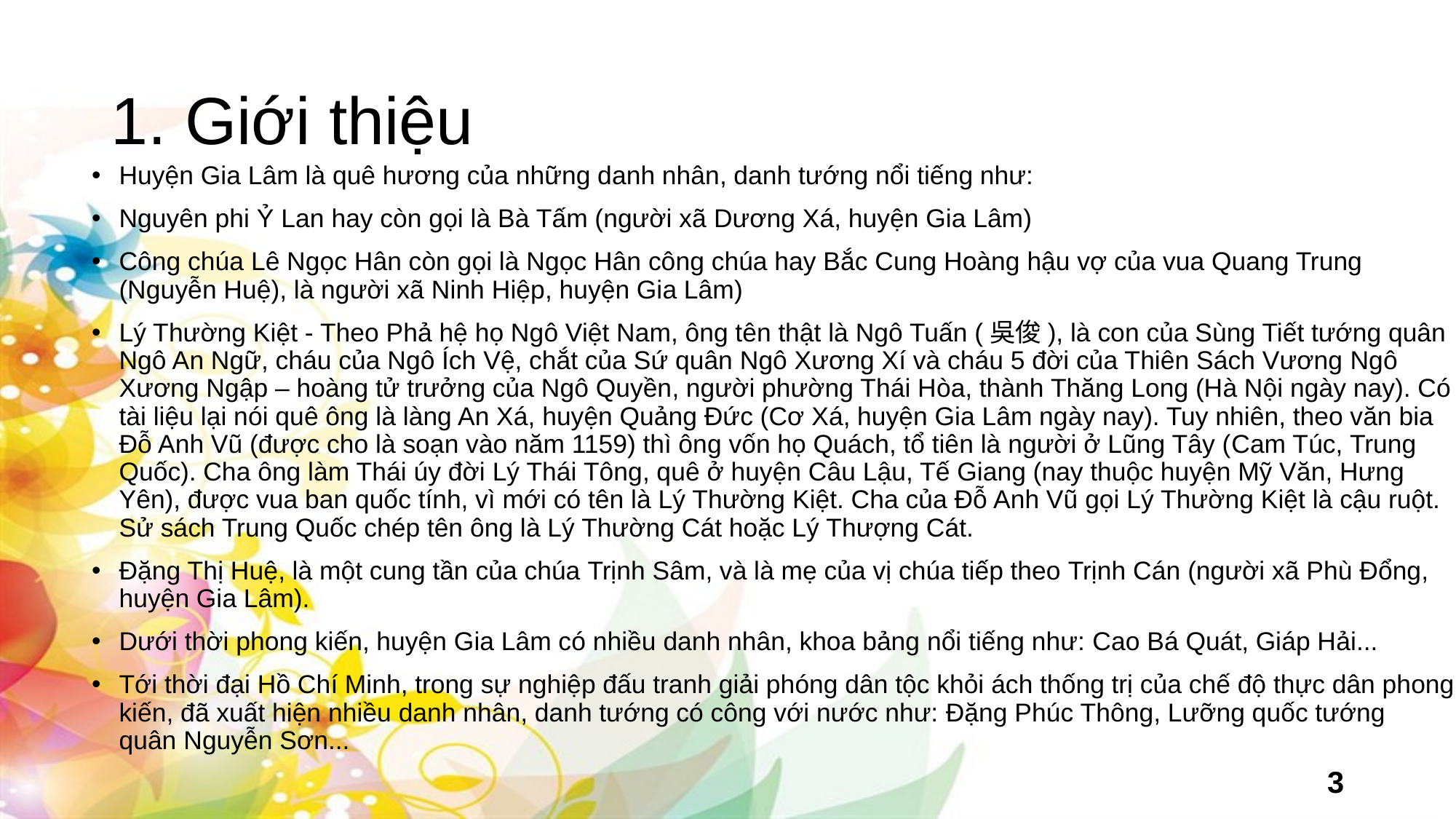

# 1. Giới thiệu
Huyện Gia Lâm là quê hương của những danh nhân, danh tướng nổi tiếng như:
Nguyên phi Ỷ Lan hay còn gọi là Bà Tấm (người xã Dương Xá, huyện Gia Lâm)
Công chúa Lê Ngọc Hân còn gọi là Ngọc Hân công chúa hay Bắc Cung Hoàng hậu vợ của vua Quang Trung (Nguyễn Huệ), là người xã Ninh Hiệp, huyện Gia Lâm)
Lý Thường Kiệt - Theo Phả hệ họ Ngô Việt Nam, ông tên thật là Ngô Tuấn (吳俊), là con của Sùng Tiết tướng quân Ngô An Ngữ, cháu của Ngô Ích Vệ, chắt của Sứ quân Ngô Xương Xí và cháu 5 đời của Thiên Sách Vương Ngô Xương Ngập – hoàng tử trưởng của Ngô Quyền, người phường Thái Hòa, thành Thăng Long (Hà Nội ngày nay). Có tài liệu lại nói quê ông là làng An Xá, huyện Quảng Đức (Cơ Xá, huyện Gia Lâm ngày nay). Tuy nhiên, theo văn bia Đỗ Anh Vũ (được cho là soạn vào năm 1159) thì ông vốn họ Quách, tổ tiên là người ở Lũng Tây (Cam Túc, Trung Quốc). Cha ông làm Thái úy đời Lý Thái Tông, quê ở huyện Câu Lậu, Tế Giang (nay thuộc huyện Mỹ Văn, Hưng Yên), được vua ban quốc tính, vì mới có tên là Lý Thường Kiệt. Cha của Đỗ Anh Vũ gọi Lý Thường Kiệt là cậu ruột. Sử sách Trung Quốc chép tên ông là Lý Thường Cát hoặc Lý Thượng Cát.
Đặng Thị Huệ, là một cung tần của chúa Trịnh Sâm, và là mẹ của vị chúa tiếp theo Trịnh Cán (người xã Phù Đổng, huyện Gia Lâm).
Dưới thời phong kiến, huyện Gia Lâm có nhiều danh nhân, khoa bảng nổi tiếng như: Cao Bá Quát, Giáp Hải...
Tới thời đại Hồ Chí Minh, trong sự nghiệp đấu tranh giải phóng dân tộc khỏi ách thống trị của chế độ thực dân phong kiến, đã xuất hiện nhiều danh nhân, danh tướng có công với nước như: Đặng Phúc Thông, Lưỡng quốc tướng quân Nguyễn Sơn...

3